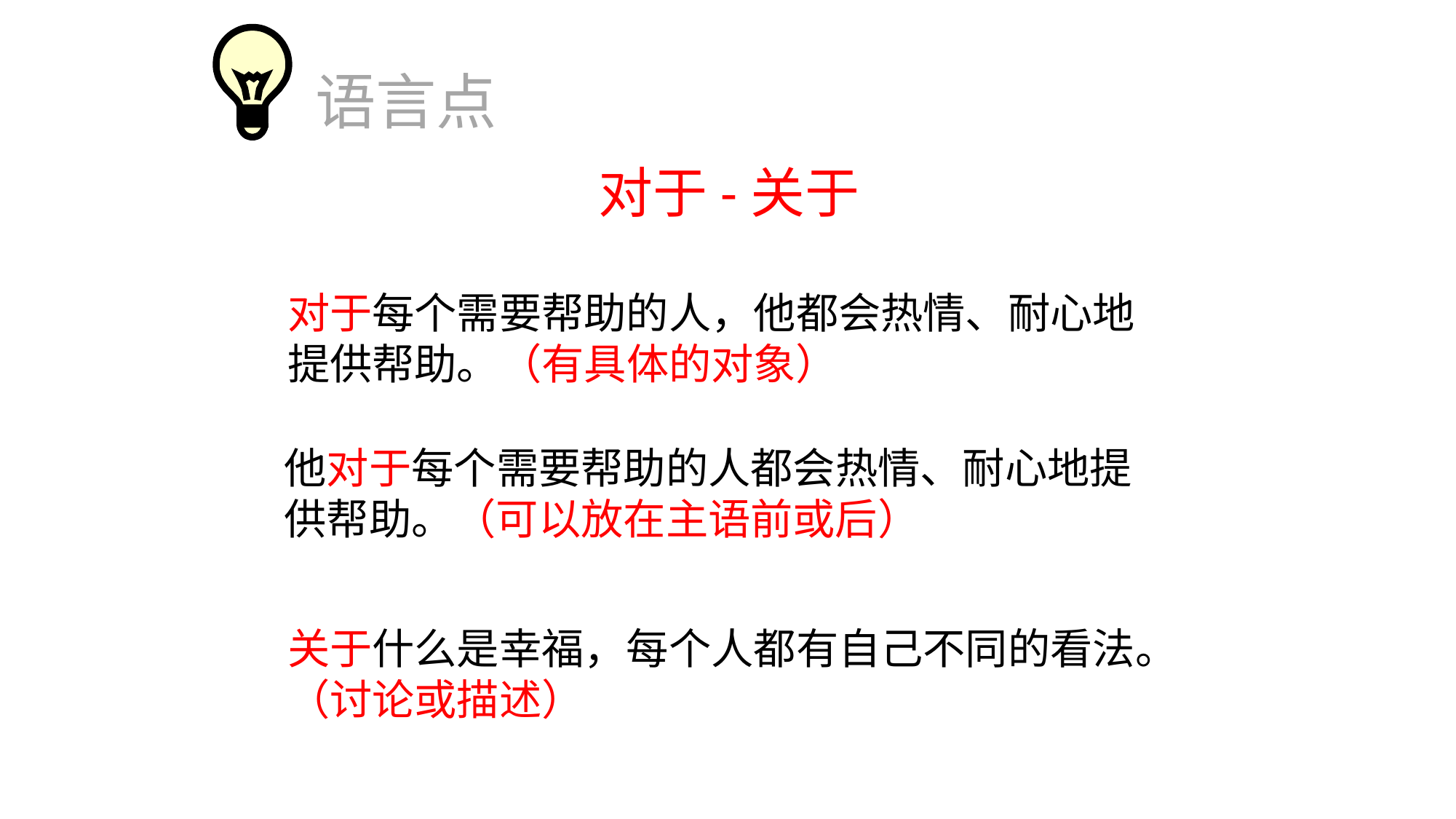

语言点
对于-关于
对于每个需要帮助的人，他都会热情、耐心地提供帮助。（有具体的对象）
他对于每个需要帮助的人都会热情、耐心地提供帮助。（可以放在主语前或后）
关于什么是幸福，每个人都有自己不同的看法。
（讨论或描述）